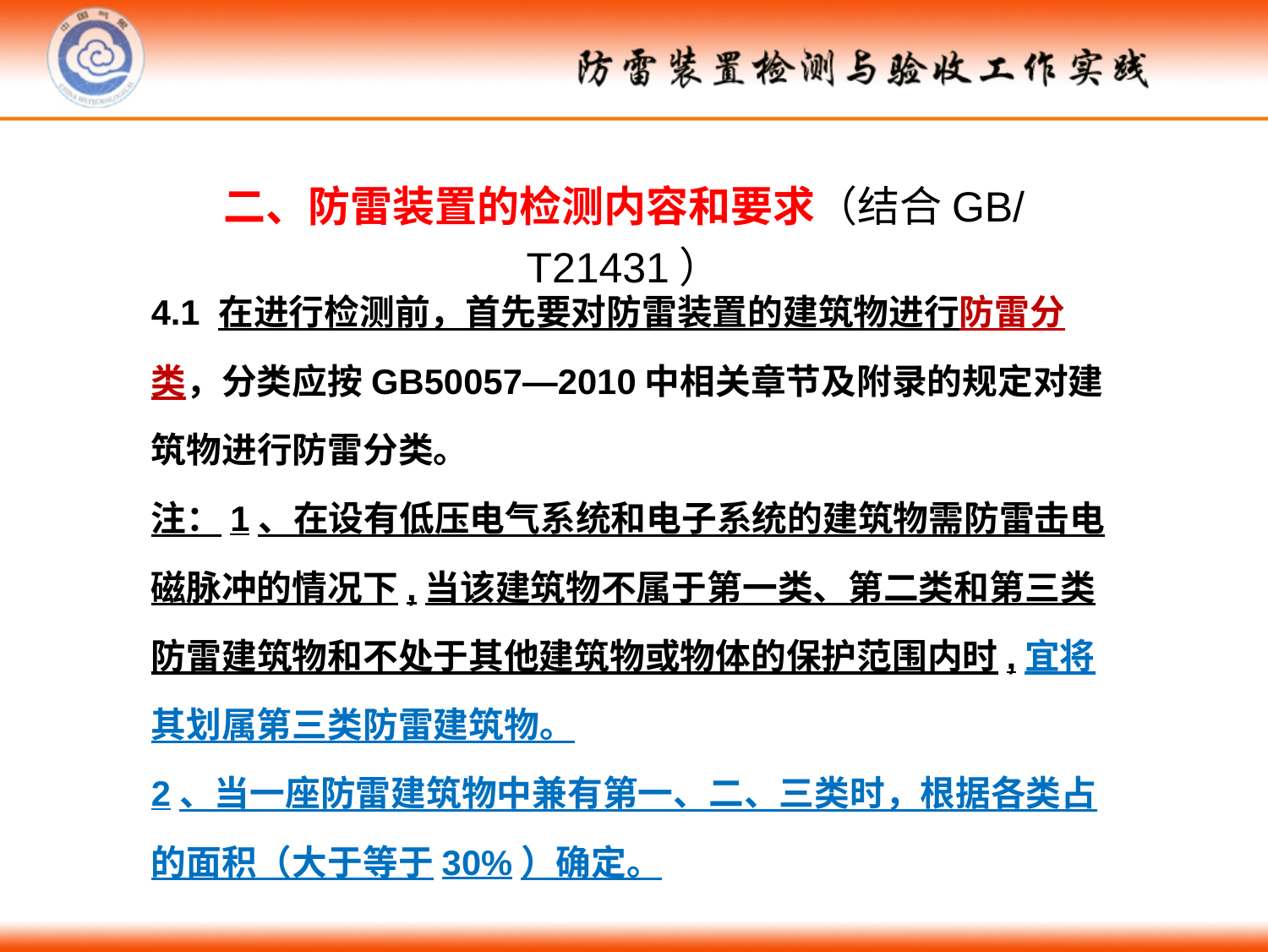

二、防雷装置的检测内容和要求（结合GB/T21431）
4.1 在进行检测前，首先要对防雷装置的建筑物进行防雷分类，分类应按GB50057—2010中相关章节及附录的规定对建筑物进行防雷分类。
注：1、在设有低压电气系统和电子系统的建筑物需防雷击电磁脉冲的情况下,当该建筑物不属于第一类、第二类和第三类防雷建筑物和不处于其他建筑物或物体的保护范围内时,宜将其划属第三类防雷建筑物。
2、当一座防雷建筑物中兼有第一、二、三类时，根据各类占的面积（大于等于30%）确定。